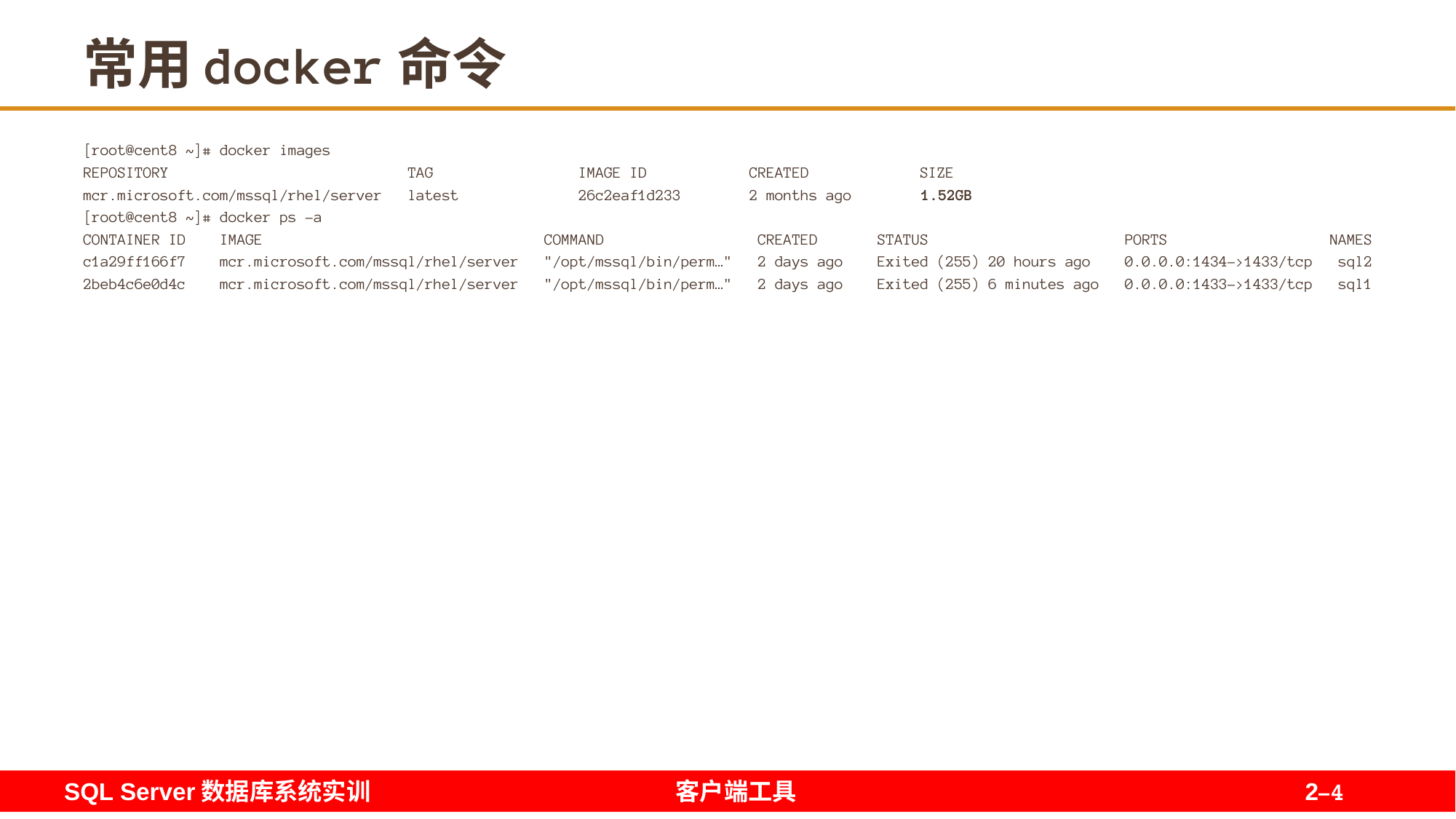

# 常用docker命令
[root@cent8 ~]# docker images
REPOSITORY                            TAG                 IMAGE ID            CREATED             SIZE
mcr.microsoft.com/mssql/rhel/server   latest              26c2eaf1d233        2 months ago        1.52GB
[root@cent8 ~]# docker ps -a
CONTAINER ID    IMAGE                                 COMMAND                  CREATED       STATUS                       PORTS                   NAMES
c1a29ff166f7    mcr.microsoft.com/mssql/rhel/server   "/opt/mssql/bin/perm…"   2 days ago    Exited (255) 20 hours ago    0.0.0.0:1434->1433/tcp   sql2
2beb4c6e0d4c    mcr.microsoft.com/mssql/rhel/server   "/opt/mssql/bin/perm…"   2 days ago    Exited (255) 6 minutes ago   0.0.0.0:1433->1433/tcp   sql1